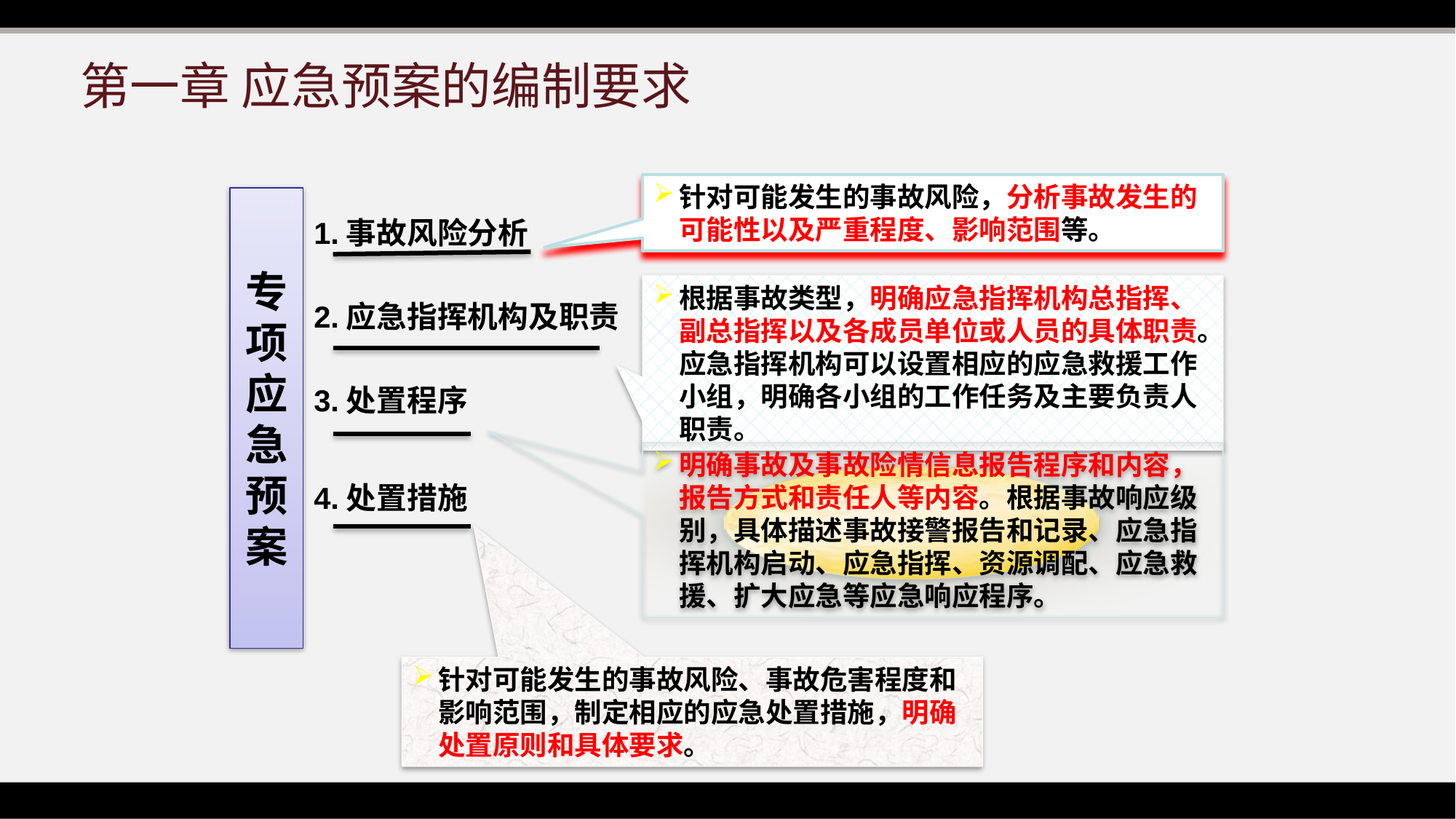

# 第一章 应急预案的编制要求
针对可能发生的事故风险，分析事故发生的可能性以及严重程度、影响范围等。

专项应急预案

1.事故风险分析

2.应急指挥机构及职责

3.处置程序

4.处置措施
根据事故类型，明确应急指挥机构总指挥、副总指挥以及各成员单位或人员的具体职责。应急指挥机构可以设置相应的应急救援工作小组，明确各小组的工作任务及主要负责人职责。
明确事故及事故险情信息报告程序和内容，报告方式和责任人等内容。根据事故响应级别，具体描述事故接警报告和记录、应急指挥机构启动、应急指挥、资源调配、应急救援、扩大应急等应急响应程序。
针对可能发生的事故风险、事故危害程度和影响范围，制定相应的应急处置措施，明确处置原则和具体要求。
16